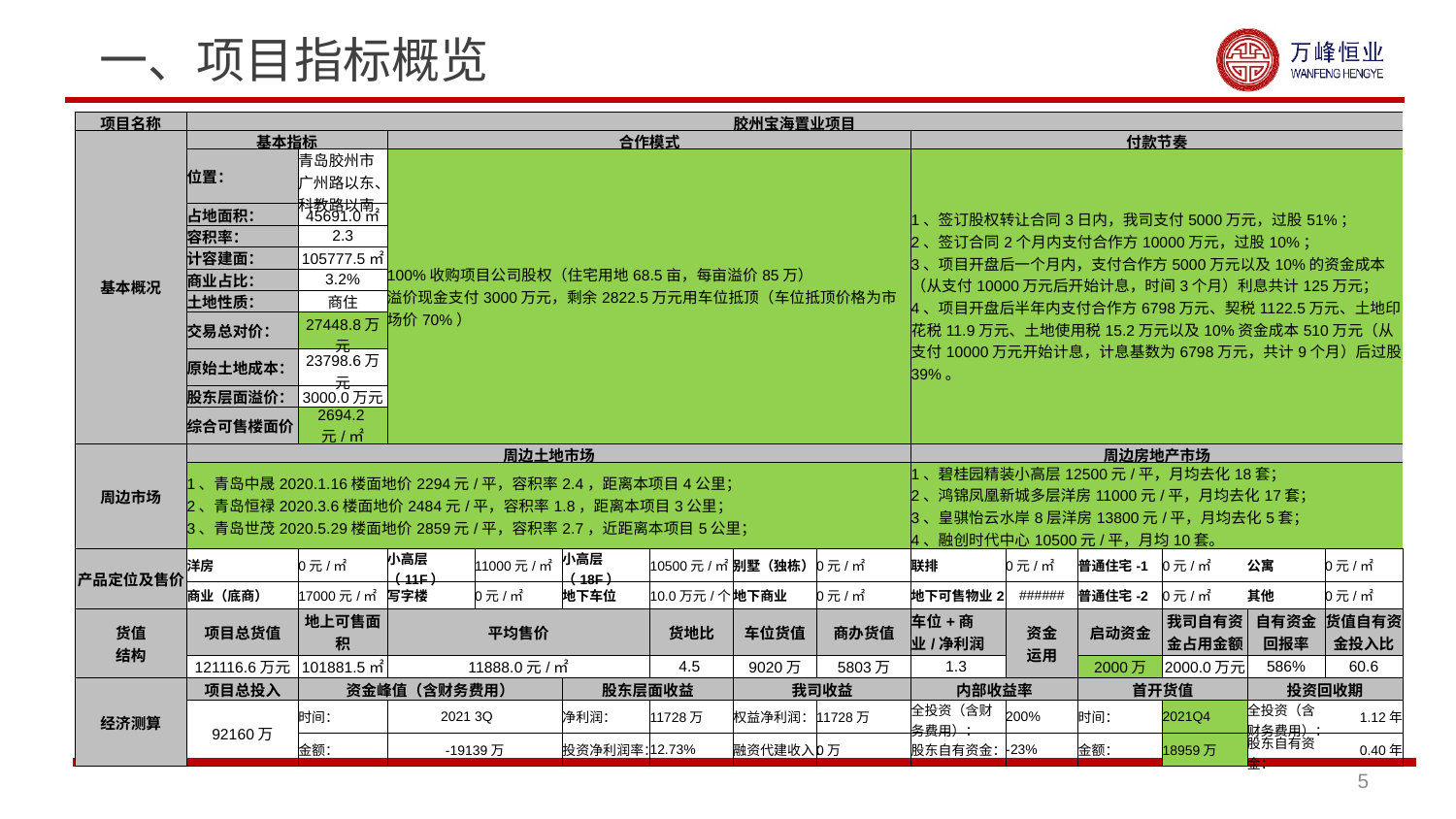

一、项目指标概览
| 项目名称 | 胶州宝海置业项目 |  |  |  |  |  |  |  |  |  |  |  |  |  |
| --- | --- | --- | --- | --- | --- | --- | --- | --- | --- | --- | --- | --- | --- | --- |
| 基本概况 | 基本指标 |  | 合作模式 |  |  |  |  |  | 付款节奏 |  |  |  |  |  |
|  | 位置： | 青岛胶州市广州路以东、科教路以南 | 100%收购项目公司股权（住宅用地68.5亩，每亩溢价85万） 溢价现金支付3000万元，剩余2822.5万元用车位抵顶（车位抵顶价格为市场价70%） |  |  |  |  |  | 1、签订股权转让合同3日内，我司支付5000万元，过股51%； 2、签订合同2个月内支付合作方10000万元，过股10%； 3、项目开盘后一个月内，支付合作方5000万元以及10%的资金成本（从支付10000万元后开始计息，时间3个月）利息共计125万元； 4、项目开盘后半年内支付合作方6798万元、契税1122.5万元、土地印花税11.9万元、土地使用税15.2万元以及10%资金成本510万元（从支付10000万元开始计息，计息基数为6798万元，共计9个月）后过股39%。 |  |  |  |  |  |
|  | 占地面积： | 45691.0㎡ |  |  |  |  |  |  |  |  |  |  |  |  |
|  | 容积率： | 2.3 |  |  |  |  |  |  |  |  |  |  |  |  |
|  | 计容建面： | 105777.5㎡ |  |  |  |  |  |  |  |  |  |  |  |  |
|  | 商业占比： | 3.2% |  |  |  |  |  |  |  |  |  |  |  |  |
|  | 土地性质： | 商住 |  |  |  |  |  |  |  |  |  |  |  |  |
|  | 交易总对价： | 27448.8万元 |  |  |  |  |  |  |  |  |  |  |  |  |
|  | 原始土地成本： | 23798.6万元 |  |  |  |  |  |  |  |  |  |  |  |  |
|  | 股东层面溢价： | 3000.0万元 |  |  |  |  |  |  |  |  |  |  |  |  |
|  | 综合可售楼面价: | 2694.2元/㎡ |  |  |  |  |  |  |  |  |  |  |  |  |
| 周边市场 | 周边土地市场 |  |  |  |  |  |  |  | 周边房地产市场 |  |  |  |  |  |
|  | 1、青岛中晟2020.1.16楼面地价2294元/平，容积率2.4，距离本项目4公里； 2、青岛恒禄2020.3.6楼面地价2484元/平，容积率1.8，距离本项目3公里； 3、青岛世茂2020.5.29楼面地价2859元/平，容积率2.7，近距离本项目5公里； |  |  |  |  |  |  |  | 1、碧桂园精装小高层12500元/平，月均去化18套； 2、鸿锦凤凰新城多层洋房11000元/平，月均去化17套； 3、皇骐怡云水岸8层洋房13800元/平，月均去化5套； 4、融创时代中心10500元/平，月均10套。 |  |  |  |  |  |
| 产品定位及售价 | 洋房 | 0元/㎡ | 小高层（11F） | 11000元/㎡ | 小高层（18F） | 10500元/㎡ | 别墅（独栋） | 0元/㎡ | 联排 | 0元/㎡ | 普通住宅-1 | 0元/㎡ | 公寓 | 0元/㎡ |
|  | 商业（底商） | 17000元/㎡ | 写字楼 | 0元/㎡ | 地下车位 | 10.0万元/个 | 地下商业 | 0元/㎡ | 地下可售物业2 | ###### | 普通住宅-2 | 0元/㎡ | 其他 | 0元/㎡ |
| 货值 结构 | 项目总货值 | 地上可售面积 | 平均售价 |  |  | 货地比 | 车位货值 | 商办货值 | 车位+商业/净利润 | 资金 运用 | 启动资金 | 我司自有资金占用金额 | 自有资金 回报率 | 货值自有资金投入比 |
|  | 121116.6万元 | 101881.5㎡ | 11888.0元/㎡ |  |  | 4.5 | 9020万 | 5803万 | 1.3 |  | 2000万 | 2000.0万元 | 586% | 60.6 |
| 经济测算 | 项目总投入 | 资金峰值（含财务费用） |  |  | 股东层面收益 |  | 我司收益 |  | 内部收益率 |  | 首开货值 |  | 投资回收期 |  |
|  | 92160万 | 时间： | 2021 | 3Q | 净利润： | 11728万 | 权益净利润： | 11728万 | 全投资（含财务费用）： | 200% | 时间： | 2021Q4 | 全投资（含财务费用）： | 1.12年 |
|  |  | 金额： | -19139万 |  | 投资净利润率： | 12.73% | 融资代建收入： | 0万 | 股东自有资金： | -23% | 金额： | 18959万 | 股东自有资金： | 0.40年 |